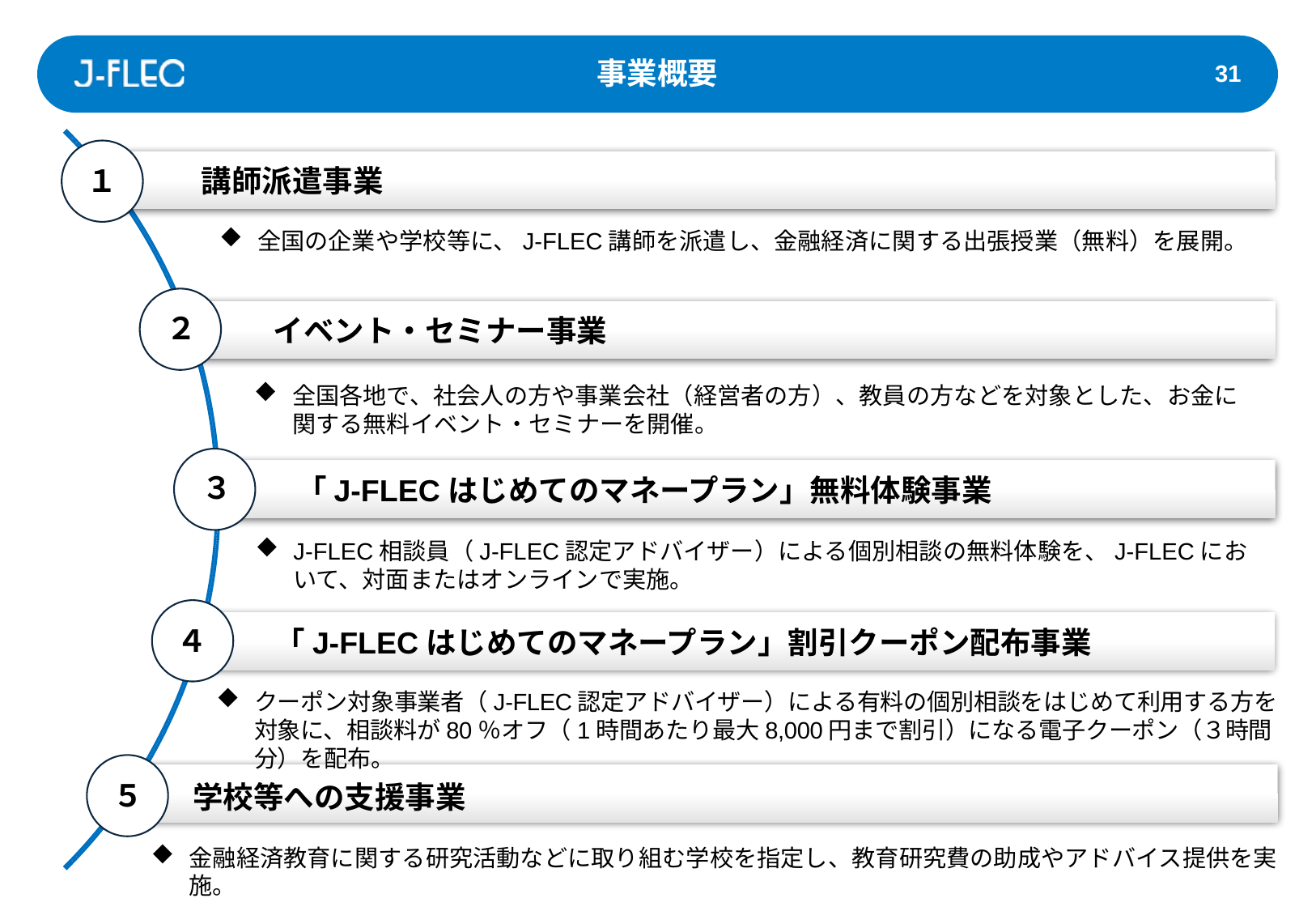

事業概要
31
講師派遣事業
イベント・セミナー事業
「J-FLECはじめてのマネープラン」無料体験事業
「J-FLECはじめてのマネープラン」割引クーポン配布事業
学校等への支援事業
１
全国の企業や学校等に、J-FLEC講師を派遣し、金融経済に関する出張授業（無料）を展開。
２
全国各地で、社会人の方や事業会社（経営者の方）、教員の方などを対象とした、お金に関する無料イベント・セミナーを開催。
３
J-FLEC相談員（J-FLEC認定アドバイザー）による個別相談の無料体験を、J-FLECにおいて、対面またはオンラインで実施。
４
クーポン対象事業者（J-FLEC認定アドバイザー）による有料の個別相談をはじめて利用する方を対象に、相談料が80％オフ（1時間あたり最大8,000円まで割引）になる電子クーポン（３時間分）を配布。
５
金融経済教育に関する研究活動などに取り組む学校を指定し、教育研究費の助成やアドバイス提供を実施。